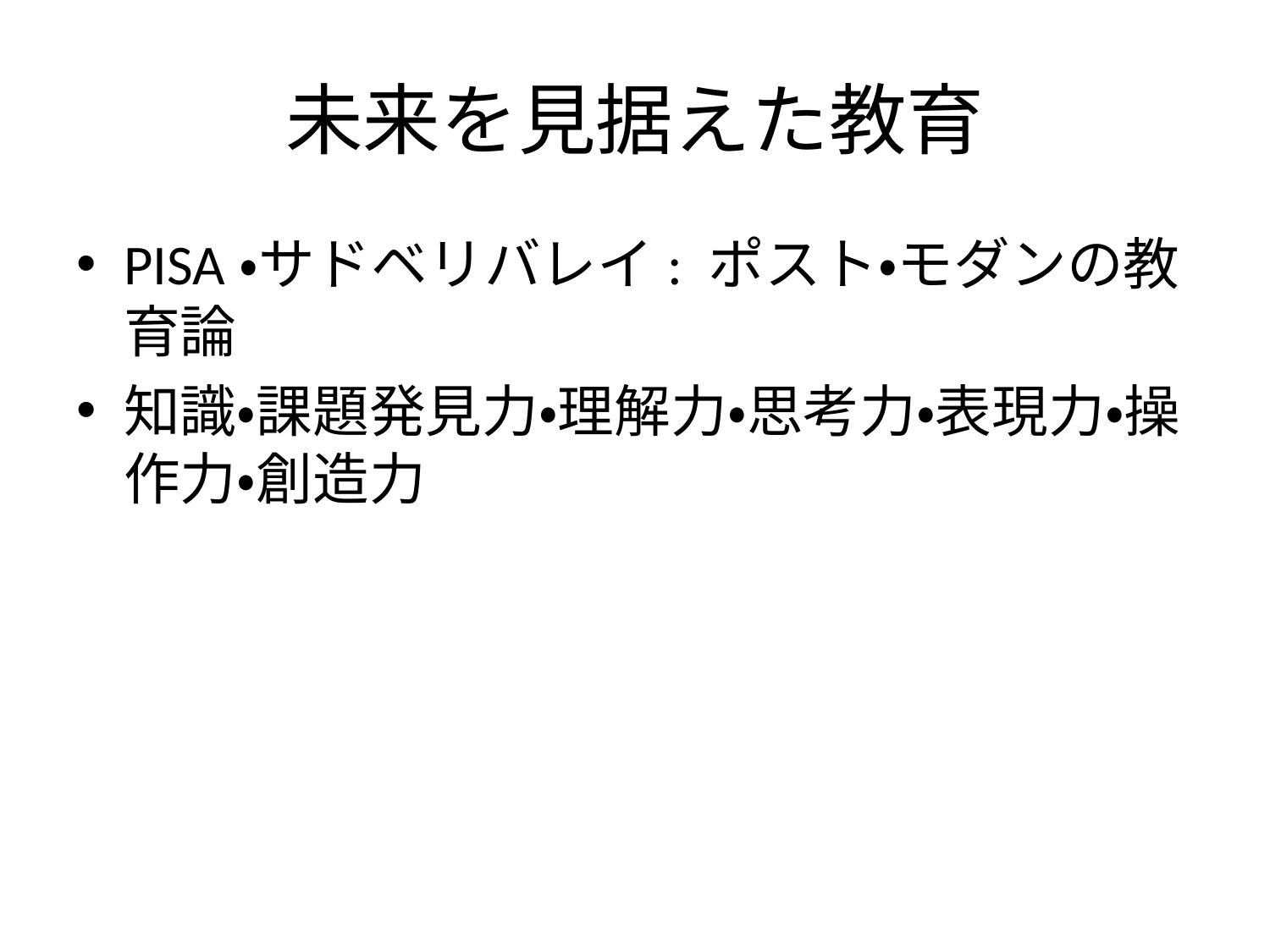

# 未来を見据えた教育
PISA・サドベリバレイ: ポスト・モダンの教育論
知識・課題発見力・理解力・思考力・表現力・操作力・創造力